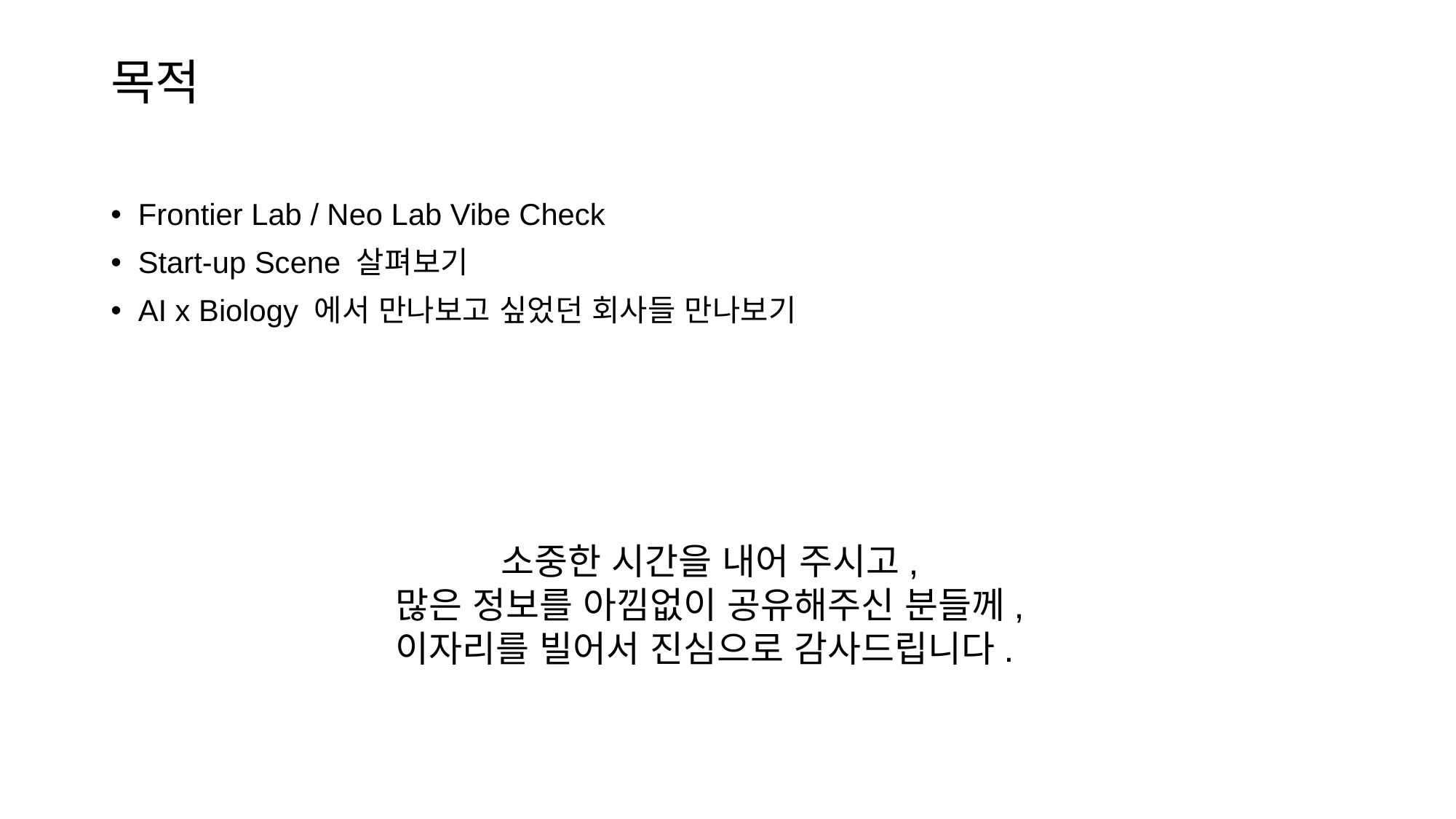

# 목적

Frontier Lab / Neo Lab Vibe Check
Start-up Scene 살펴보기
AI x Biology 에서 만나보고 싶었던 회사들 만나보기

소중한 시간을 내어 주시고,
많은 정보를 아낌없이 공유해주신 분들께,
이자리를 빌어서 진심으로 감사드립니다.